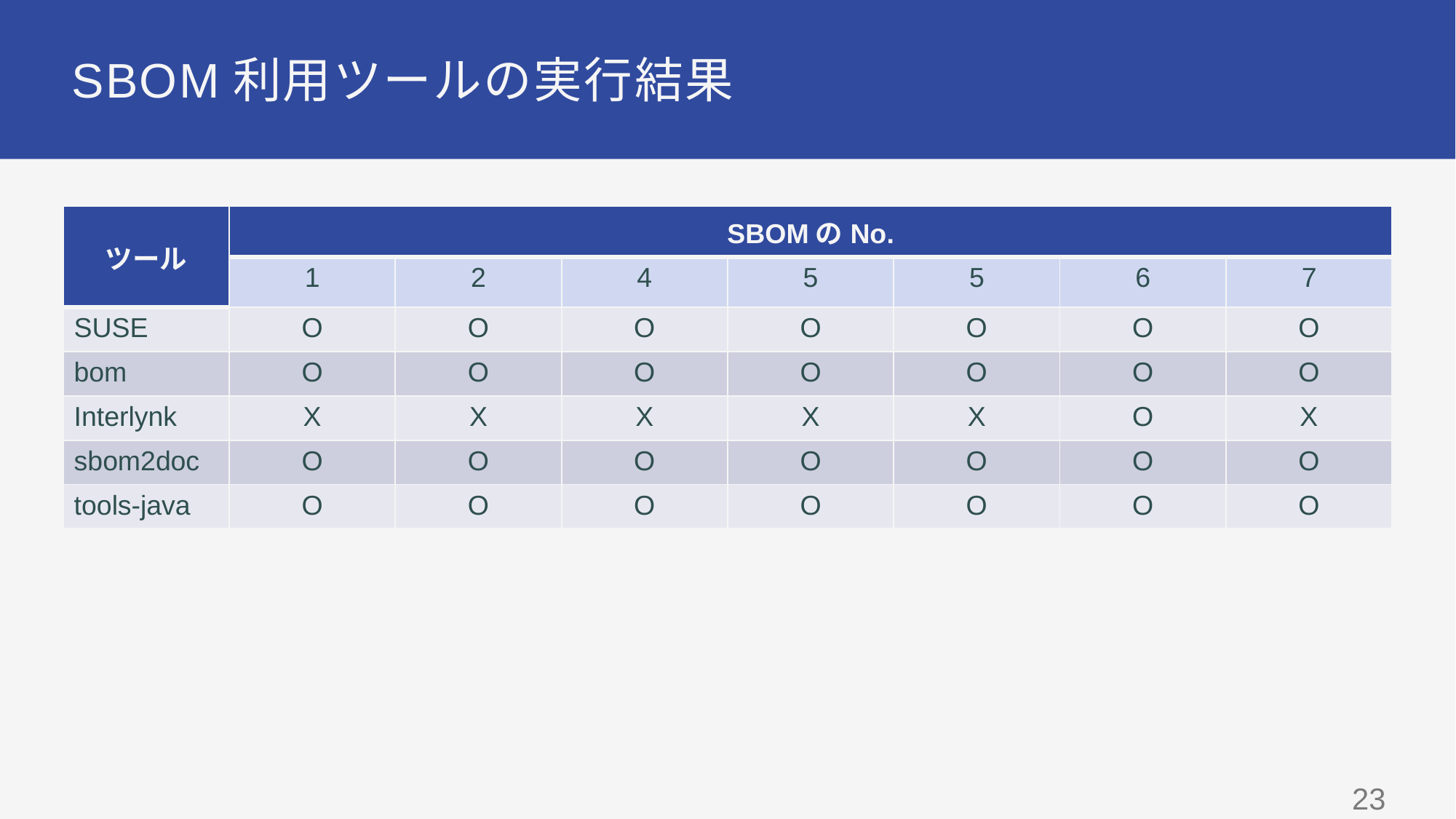

# SBOM利用ツールの実行結果
| ツール | SBOMのNo. |  |  |  |  |  |  |
| --- | --- | --- | --- | --- | --- | --- | --- |
|  | 1 | 2 | 4 | 5 | 5 | 6 | 7 |
| SUSE | O | O | O | O | O | O | O |
| bom | O | O | O | O | O | O | O |
| Interlynk | X | X | X | X | X | O | X |
| sbom2doc | O | O | O | O | O | O | O |
| tools-java | O | O | O | O | O | O | O |
23